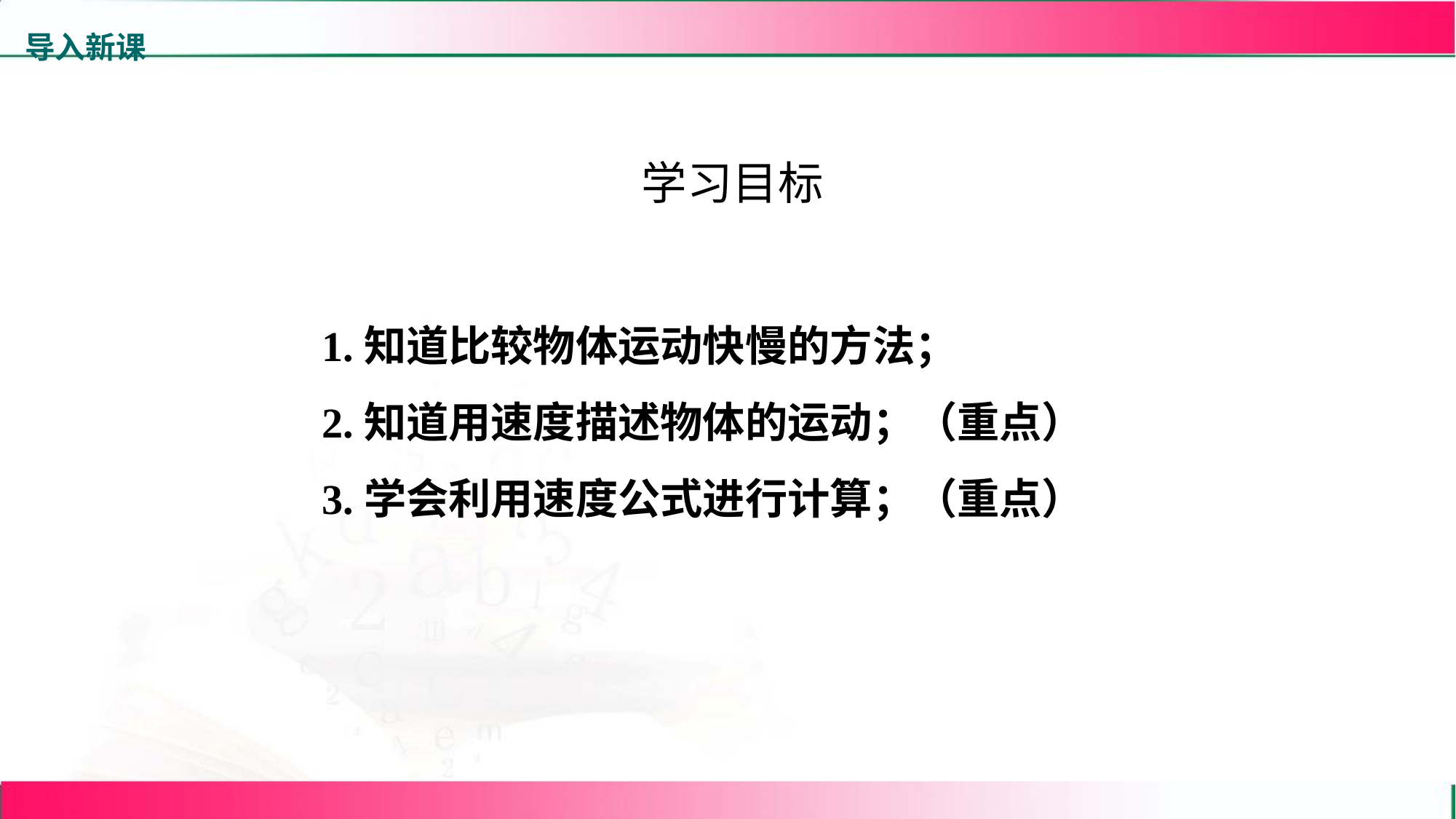

导入新课
学习目标
1.知道比较物体运动快慢的方法；
2.知道用速度描述物体的运动；（重点）
3.学会利用速度公式进行计算；（重点）